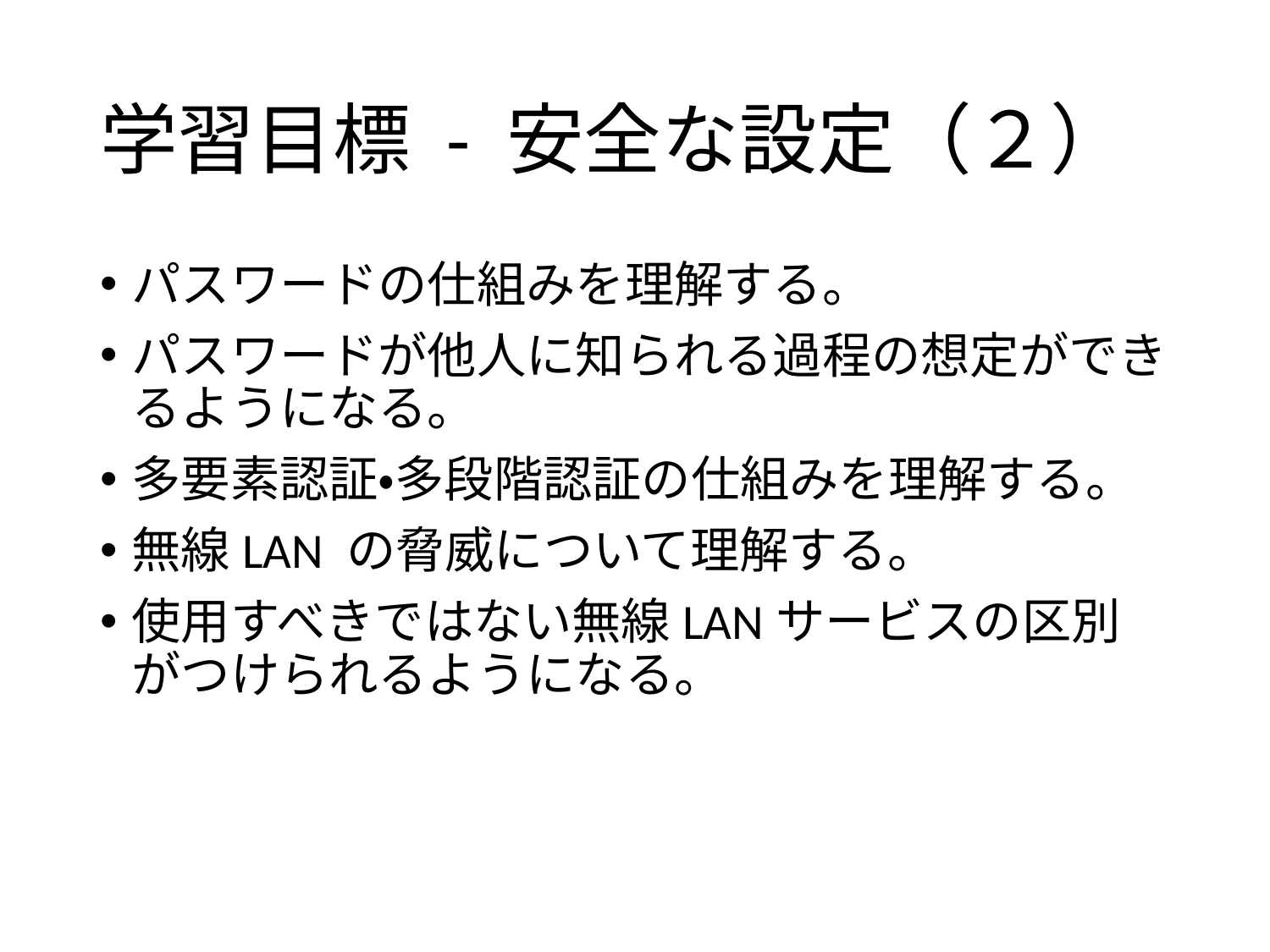

# 学習目標 - 安全な設定（２）
パスワードの仕組みを理解する。
パスワードが他人に知られる過程の想定ができるようになる。
多要素認証・多段階認証の仕組みを理解する。
無線LAN の脅威について理解する。
使用すべきではない無線LANサービスの区別がつけられるようになる。